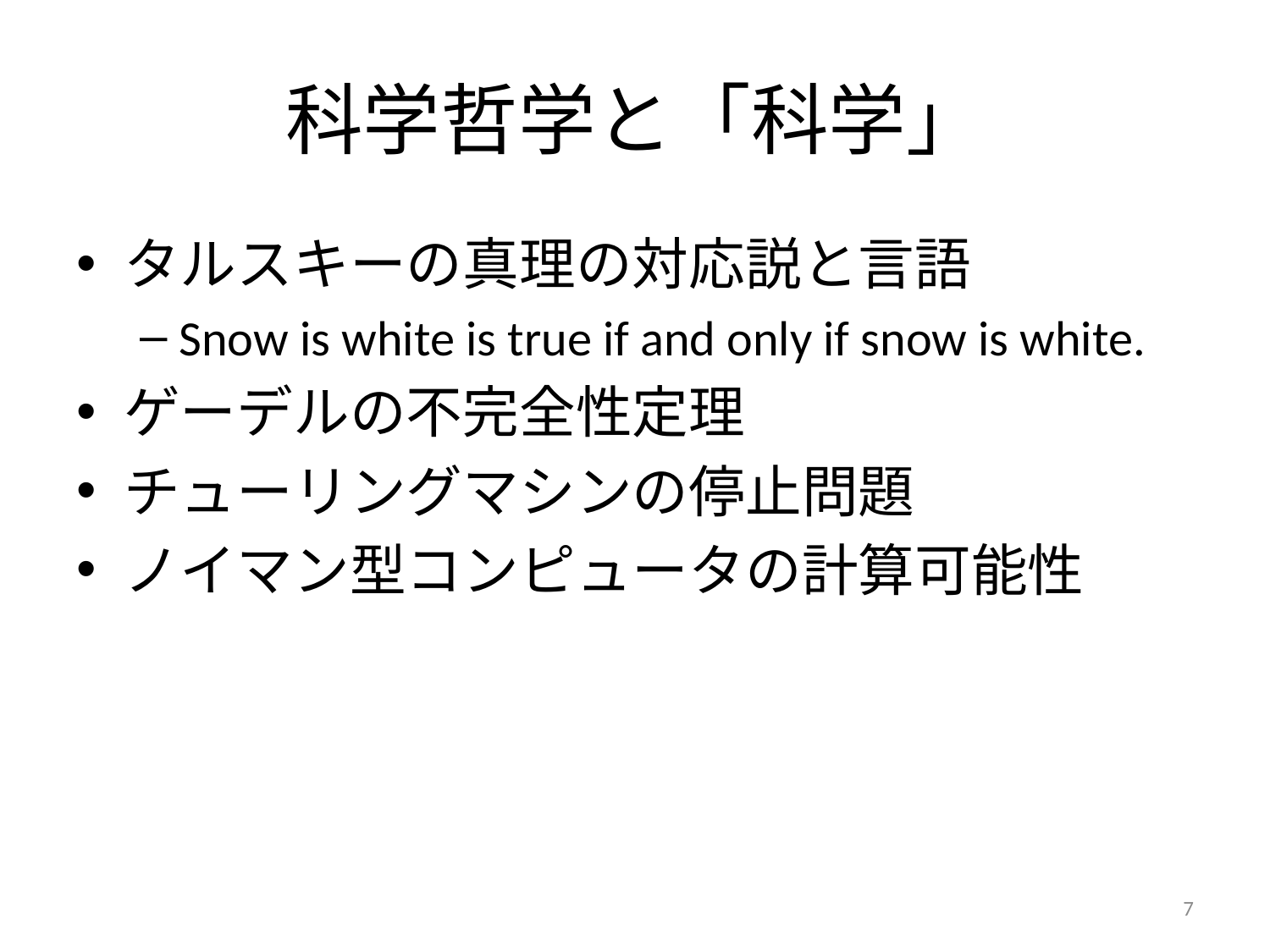

# 科学哲学と「科学」
タルスキーの真理の対応説と言語
Snow is white is true if and only if snow is white.
ゲーデルの不完全性定理
チューリングマシンの停止問題
ノイマン型コンピュータの計算可能性
7